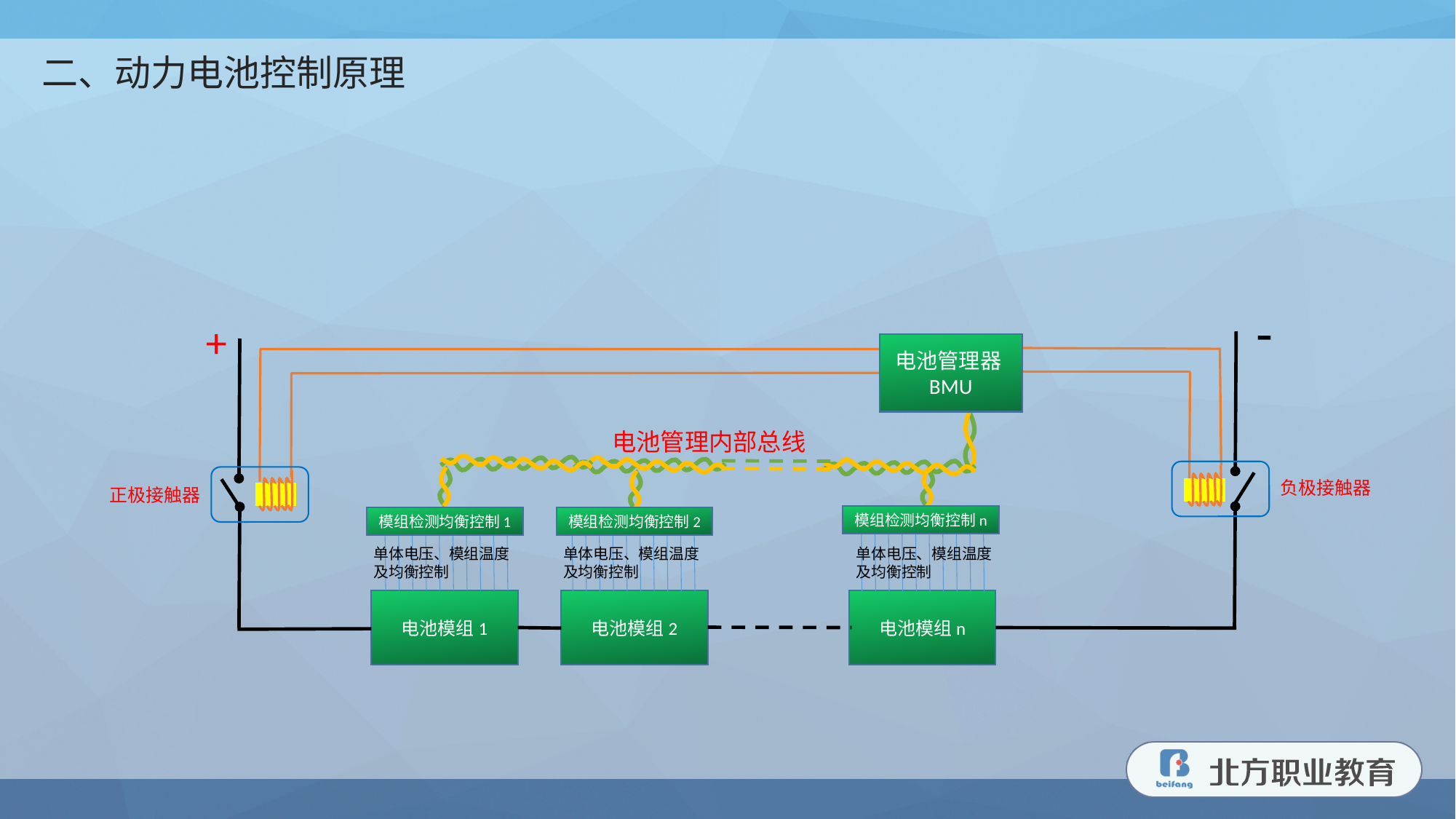

二、动力电池控制原理
-

+

电池管理器BMU

电池管理内部总线

负极接触器
正极接触器
模组检测均衡控制n
模组检测均衡控制1
模组检测均衡控制2
单体电压、模组温度及均衡控制
单体电压、模组温度及均衡控制
单体电压、模组温度及均衡控制
电池模组1
电池模组2
电池模组n